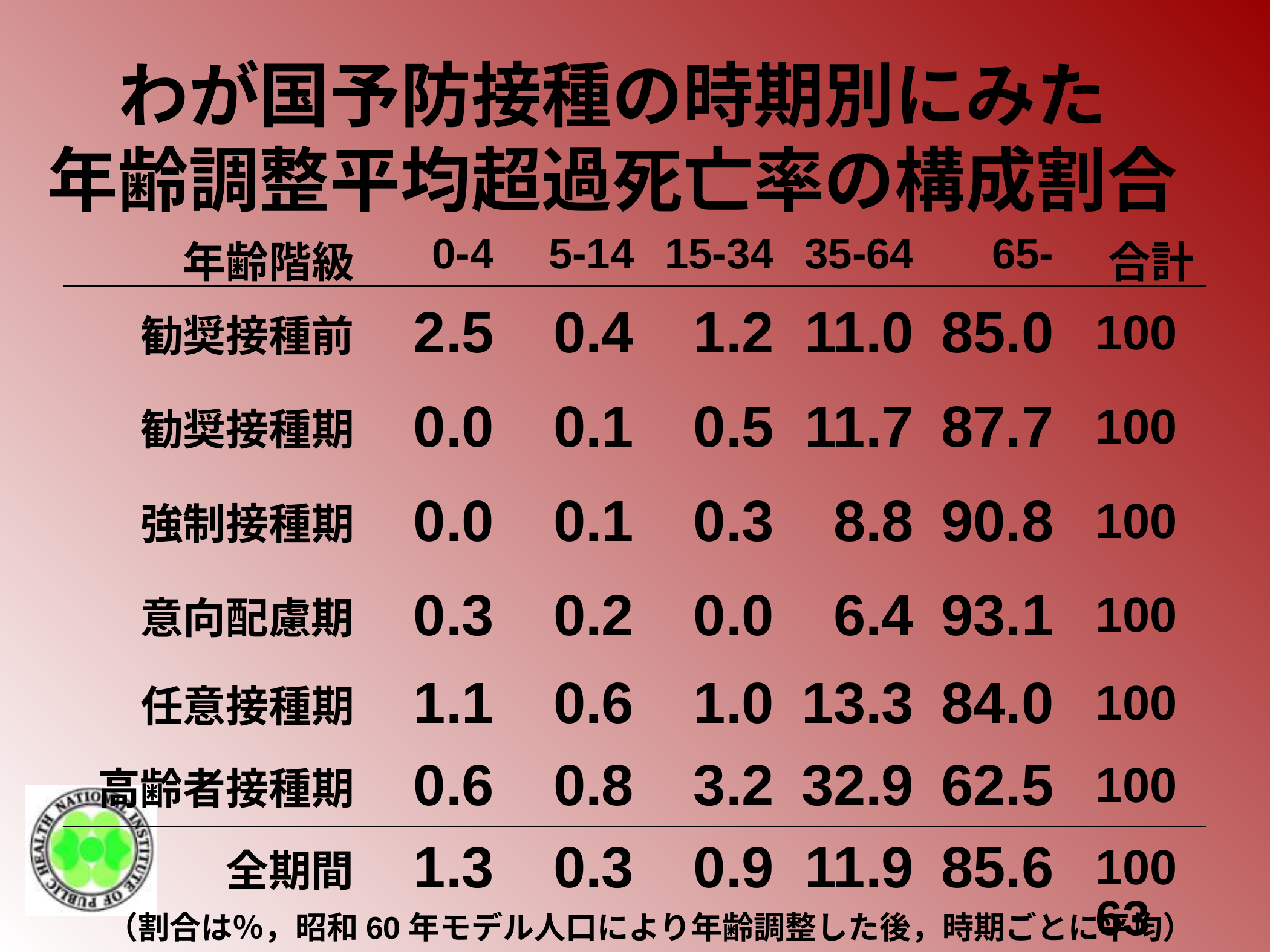

# わが国予防接種の時期別にみた 年齢調整平均超過死亡率の構成割合
| 年齢階級 | 0-4 | 5-14 | 15-34 | 35-64 | 65- | 合計 |
| --- | --- | --- | --- | --- | --- | --- |
| 勧奨接種前 | 2.5 | 0.4 | 1.2 | 11.0 | 85.0 | 100 |
| 勧奨接種期 | 0.0 | 0.1 | 0.5 | 11.7 | 87.7 | 100 |
| 強制接種期 | 0.0 | 0.1 | 0.3 | 8.8 | 90.8 | 100 |
| 意向配慮期 | 0.3 | 0.2 | 0.0 | 6.4 | 93.1 | 100 |
| 任意接種期 | 1.1 | 0.6 | 1.0 | 13.3 | 84.0 | 100 |
| 高齢者接種期 | 0.6 | 0.8 | 3.2 | 32.9 | 62.5 | 100 |
| 全期間 | 1.3 | 0.3 | 0.9 | 11.9 | 85.6 | 100 |
（割合は％，昭和60年モデル人口により年齢調整した後，時期ごとに平均）